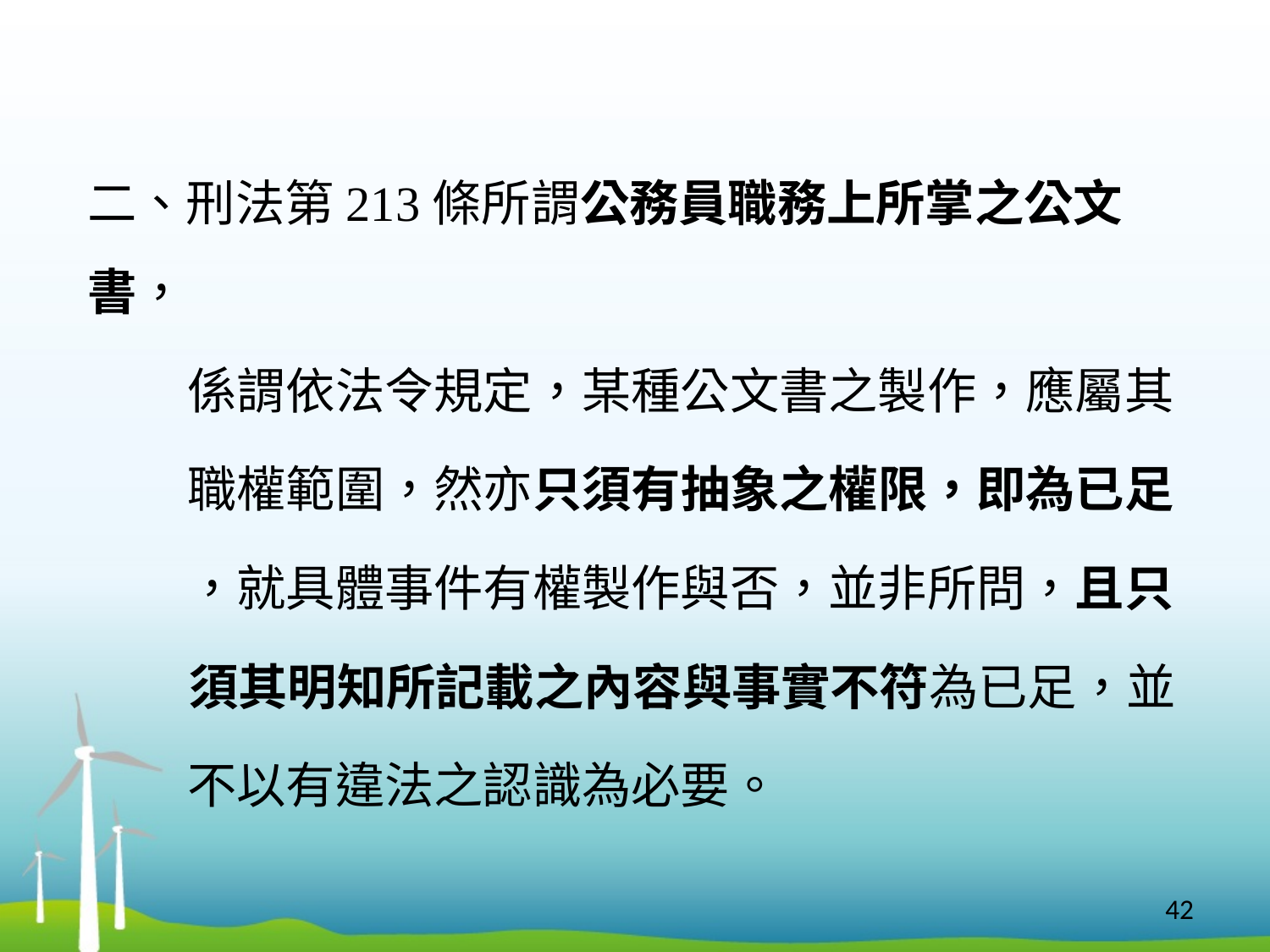

二、刑法第213條所謂公務員職務上所掌之公文書，
        係謂依法令規定，某種公文書之製作，應屬其
        職權範圍，然亦只須有抽象之權限，即為已足
        ，就具體事件有權製作與否，並非所問，且只
        須其明知所記載之內容與事實不符為已足，並
        不以有違法之認識為必要。
42